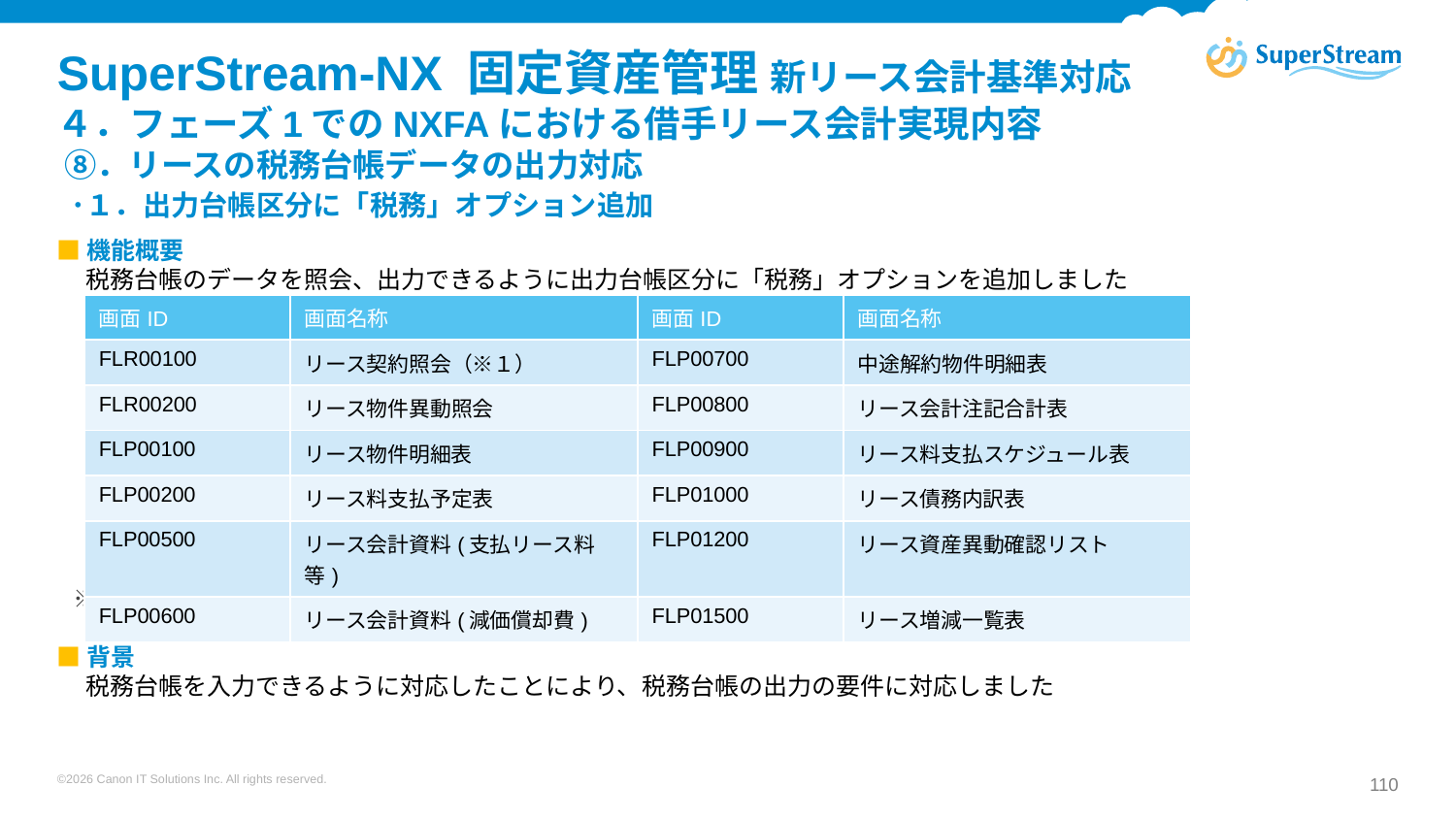

# SuperStream-NX 固定資産管理 新リース会計基準対応 ４．フェーズ1でのNXFAにおける借手リース会計実現内容 ⑧．リースの税務台帳データの出力対応 ･１．出力台帳区分に「税務」オプション追加
■機能概要
税務台帳のデータを照会、出力できるように出力台帳区分に「税務」オプションを追加しました

   ※１　抽出条件３タブ

■背景
税務台帳を入力できるように対応したことにより、税務台帳の出力の要件に対応しました

| 画面ID | 画面名称 | 画面ID | 画面名称 |
| --- | --- | --- | --- |
| FLR00100 | リース契約照会（※１） | FLP00700 | 中途解約物件明細表 |
| FLR00200 | リース物件異動照会 | FLP00800 | リース会計注記合計表 |
| FLP00100 | リース物件明細表 | FLP00900 | リース料支払スケジュール表 |
| FLP00200 | リース料支払予定表 | FLP01000 | リース債務内訳表 |
| FLP00500 | リース会計資料(支払リース料等) | FLP01200 | リース資産異動確認リスト |
| FLP00600 | リース会計資料(減価償却費) | FLP01500 | リース増減一覧表 |
©2026 Canon IT Solutions Inc. All rights reserved.
110